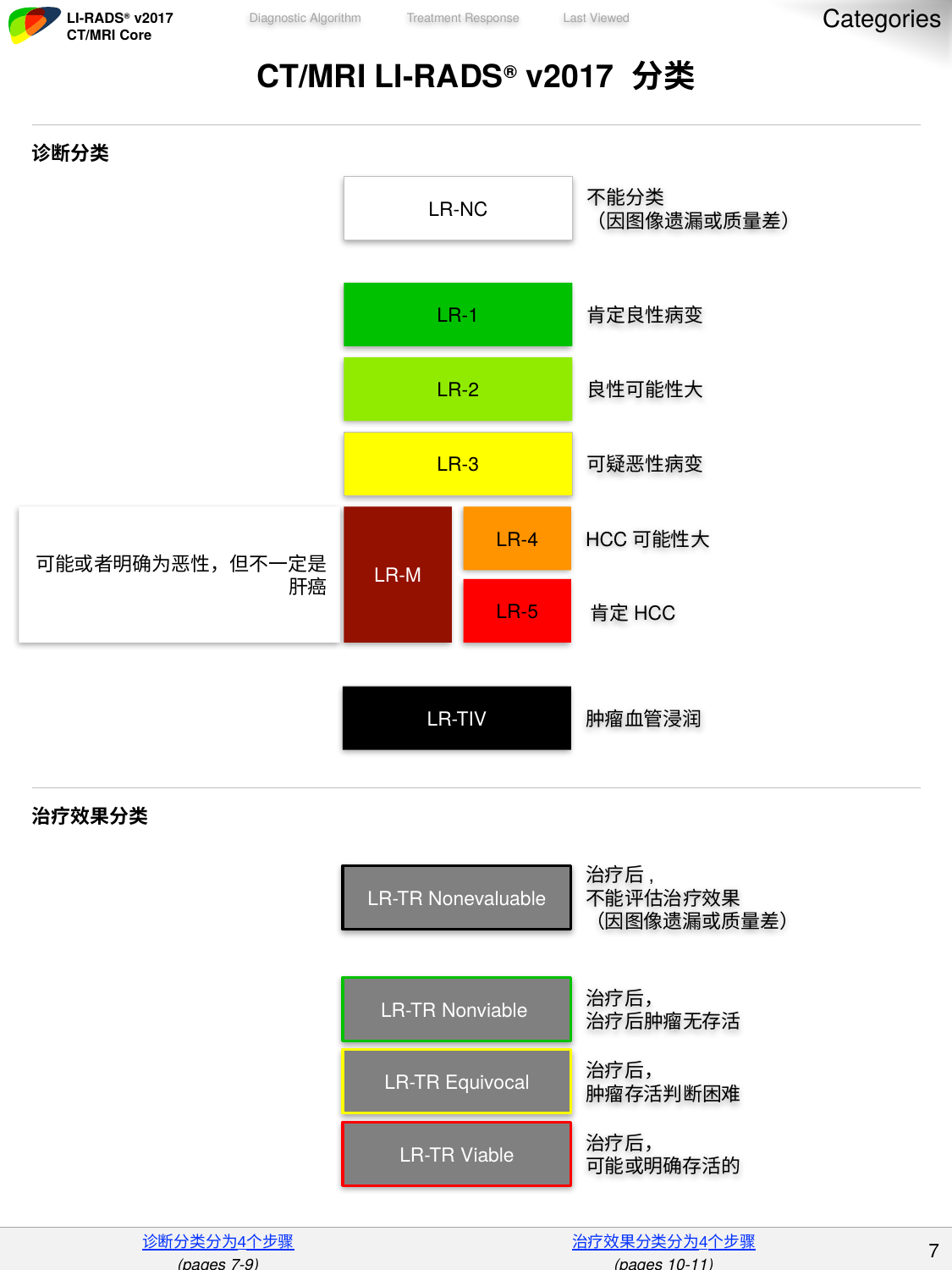

Categories
| CT/MRI LI-RADS® v2017 分类 |
| --- |
| 诊断分类 |
| 治疗效果分类 |
LR-NC
不能分类
（因图像遗漏或质量差）
LR-1
肯定良性病变
LR-2
良性可能性大
LR-3
可疑恶性病变
可能或者明确为恶性，但不一定是肝癌
LR-M
LR-4
HCC可能性大
LR-5
肯定HCC
LR-TIV
肿瘤血管浸润
LR-TR Nonevaluable
治疗后,
不能评估治疗效果
（因图像遗漏或质量差）
LR-TR Nonviable
治疗后，
治疗后肿瘤无存活
LR-TR Equivocal
治疗后，
肿瘤存活判断困难
LR-TR Viable
治疗后，
可能或明确存活的
| 诊断分类分为4个步骤 (pages 7-9) | 治疗效果分类分为4个步骤 (pages 10-11) |  |
| --- | --- | --- |
7